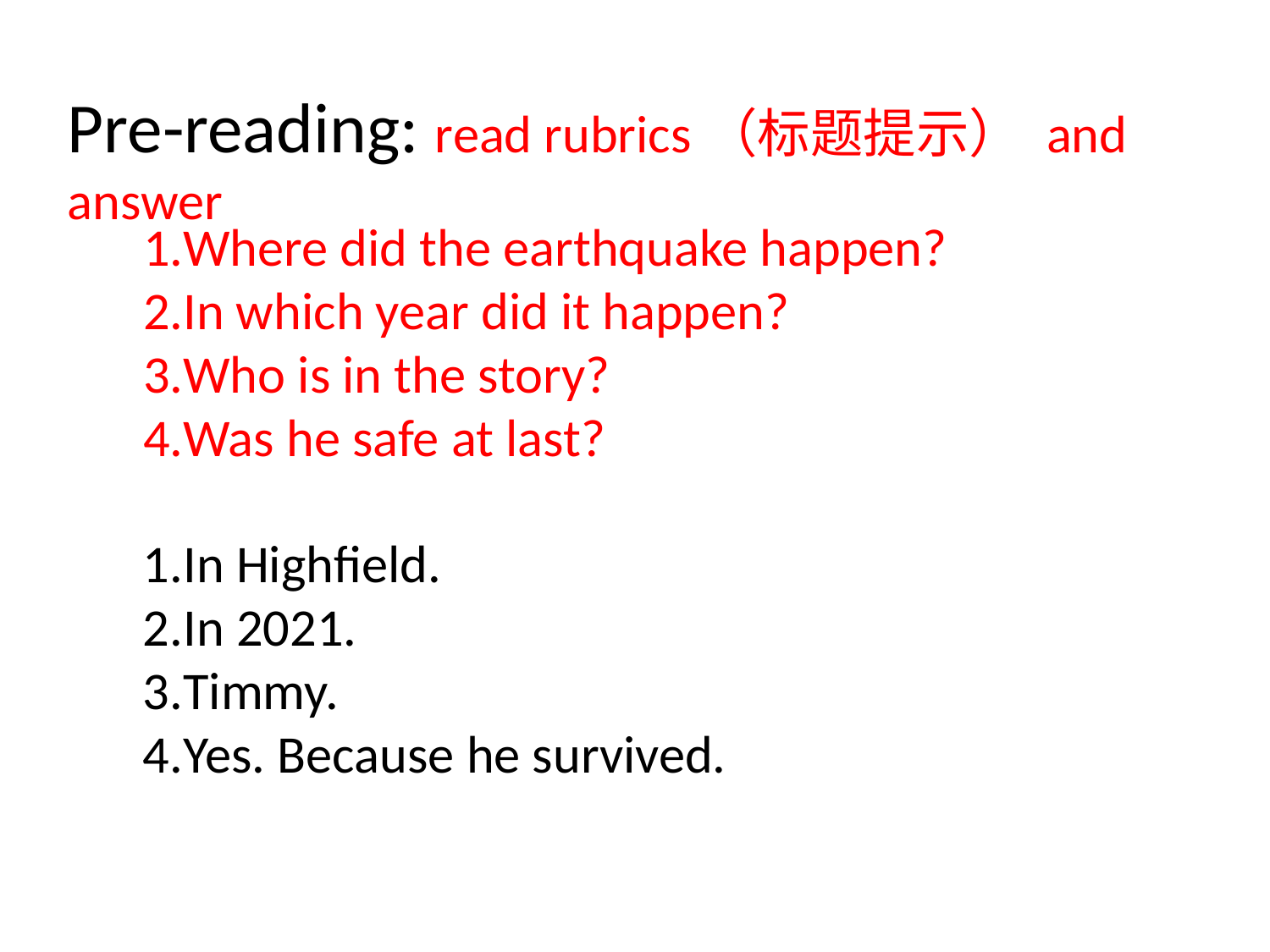

Pre-reading: read rubrics（标题提示） and answer
Where did the earthquake happen?
In which year did it happen?
Who is in the story?
Was he safe at last?
In Highfield.
In 2021.
Timmy.
Yes. Because he survived.